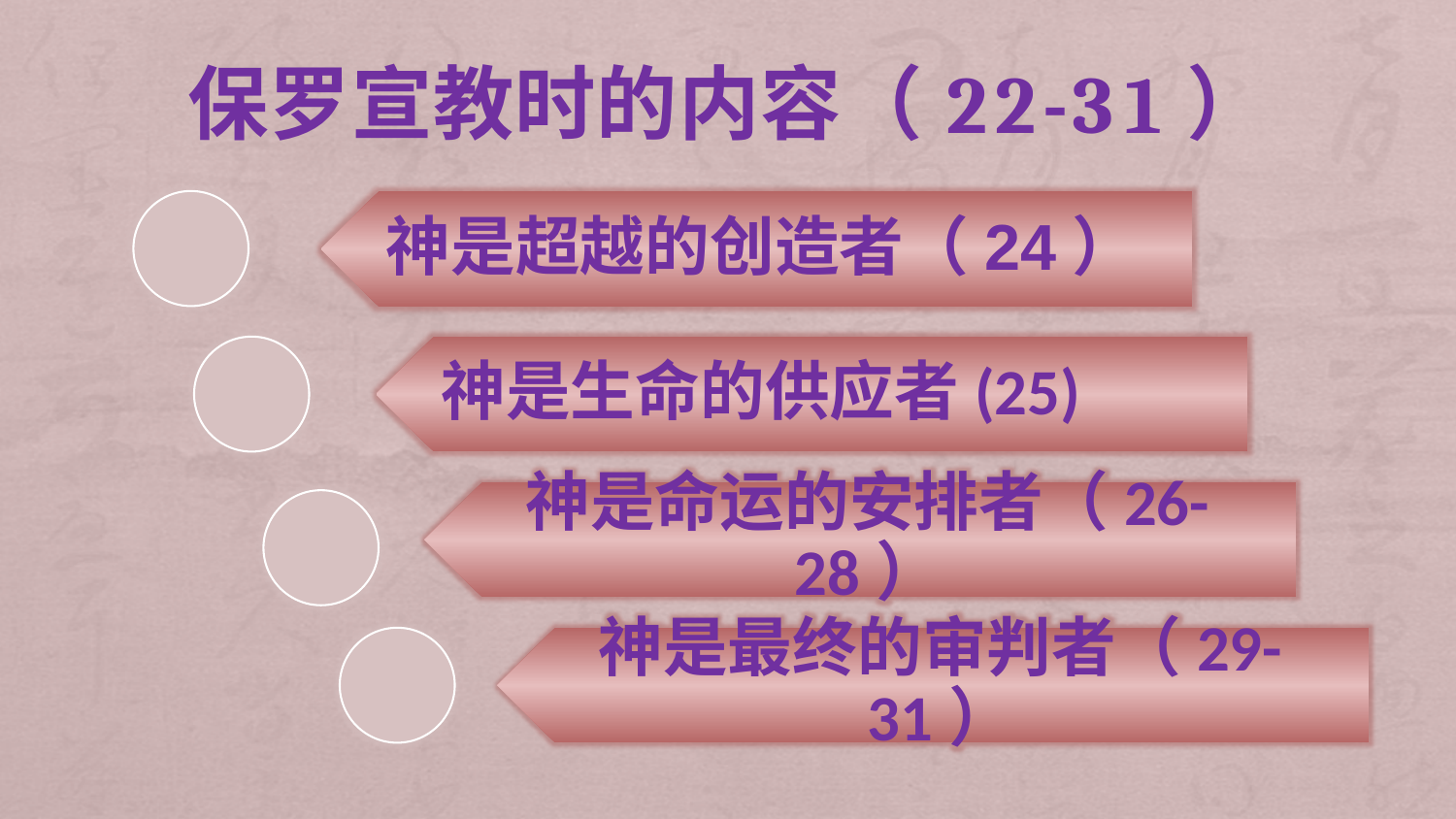

# 保罗宣教时的内容（22-31）
神是超越的创造者（24）
神是生命的供应者(25)
神是命运的安排者（26-28）
神是最终的审判者（29-31）